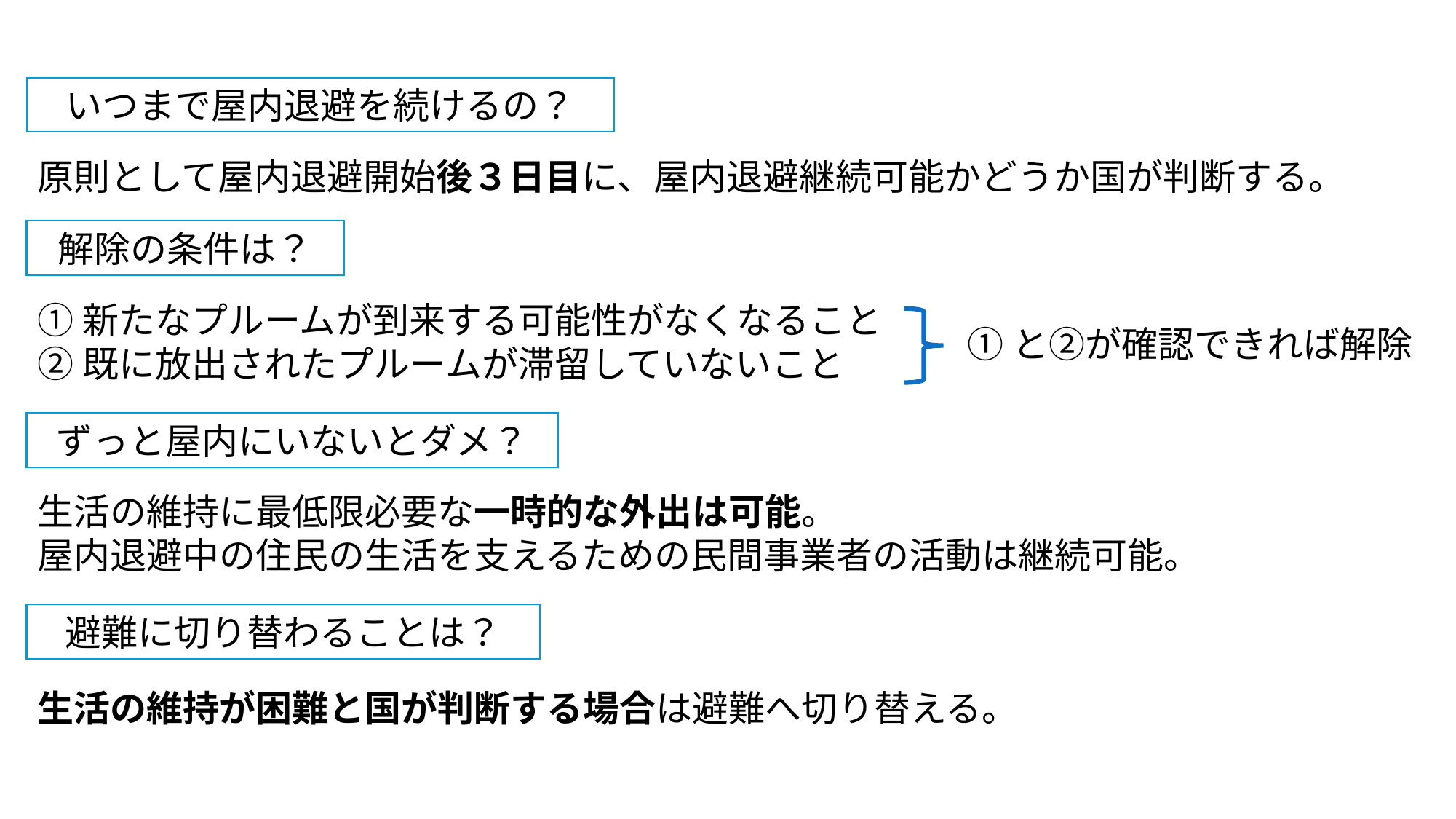

いつまで屋内退避を続けるの？
原則として屋内退避開始後３日目に、屋内退避継続可能かどうか国が判断する。
解除の条件は？
①新たなプルームが到来する可能性がなくなること
②既に放出されたプルームが滞留していないこと

①と②が確認できれば解除
ずっと屋内にいないとダメ？
生活の維持に最低限必要な一時的な外出は可能。
屋内退避中の住民の生活を支えるための民間事業者の活動は継続可能。
避難に切り替わることは？
生活の維持が困難と国が判断する場合は避難へ切り替える。